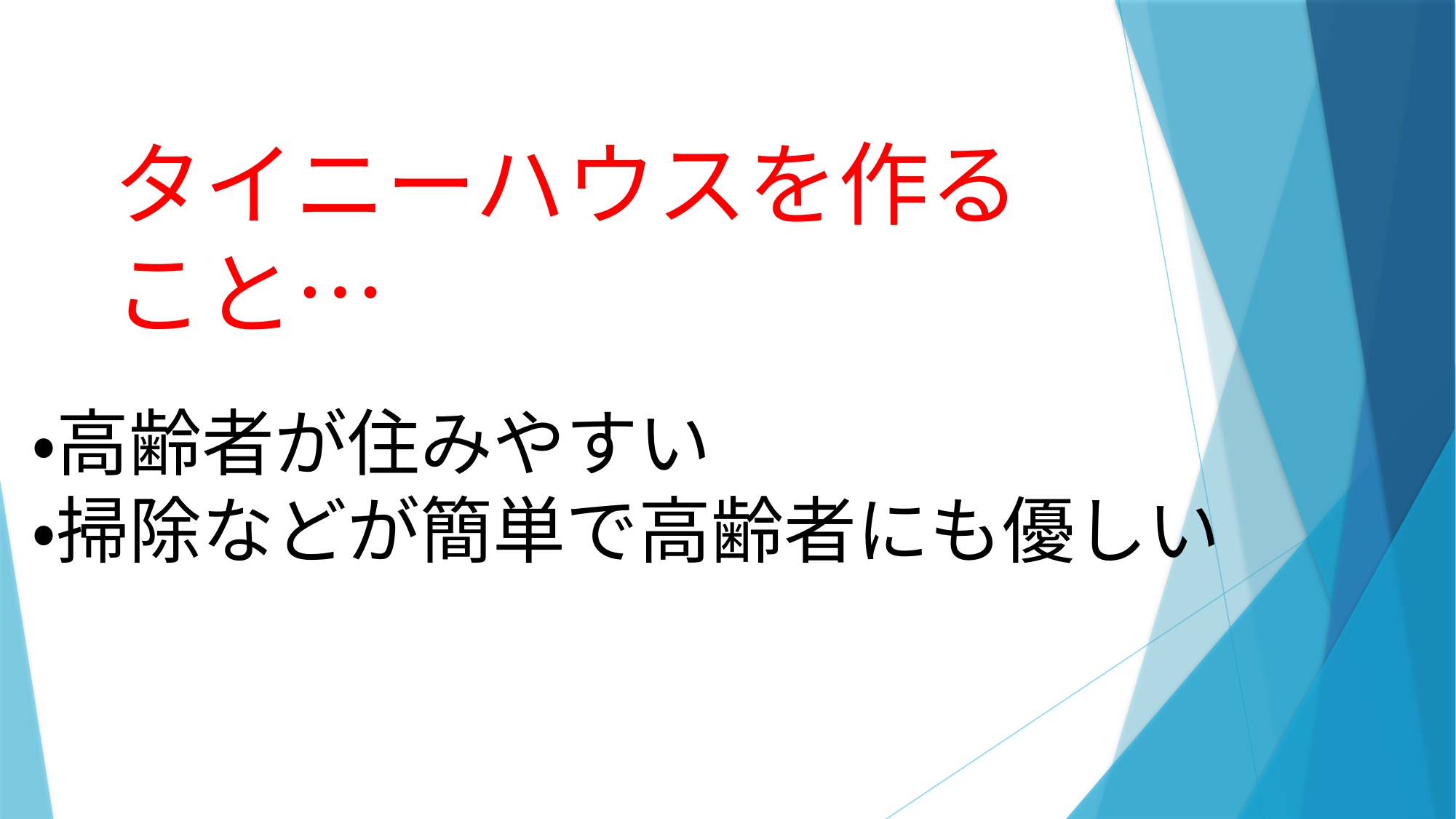

タイニーハウスを作ること…
・高齢者が住みやすい
・掃除などが簡単で高齢者にも優しい